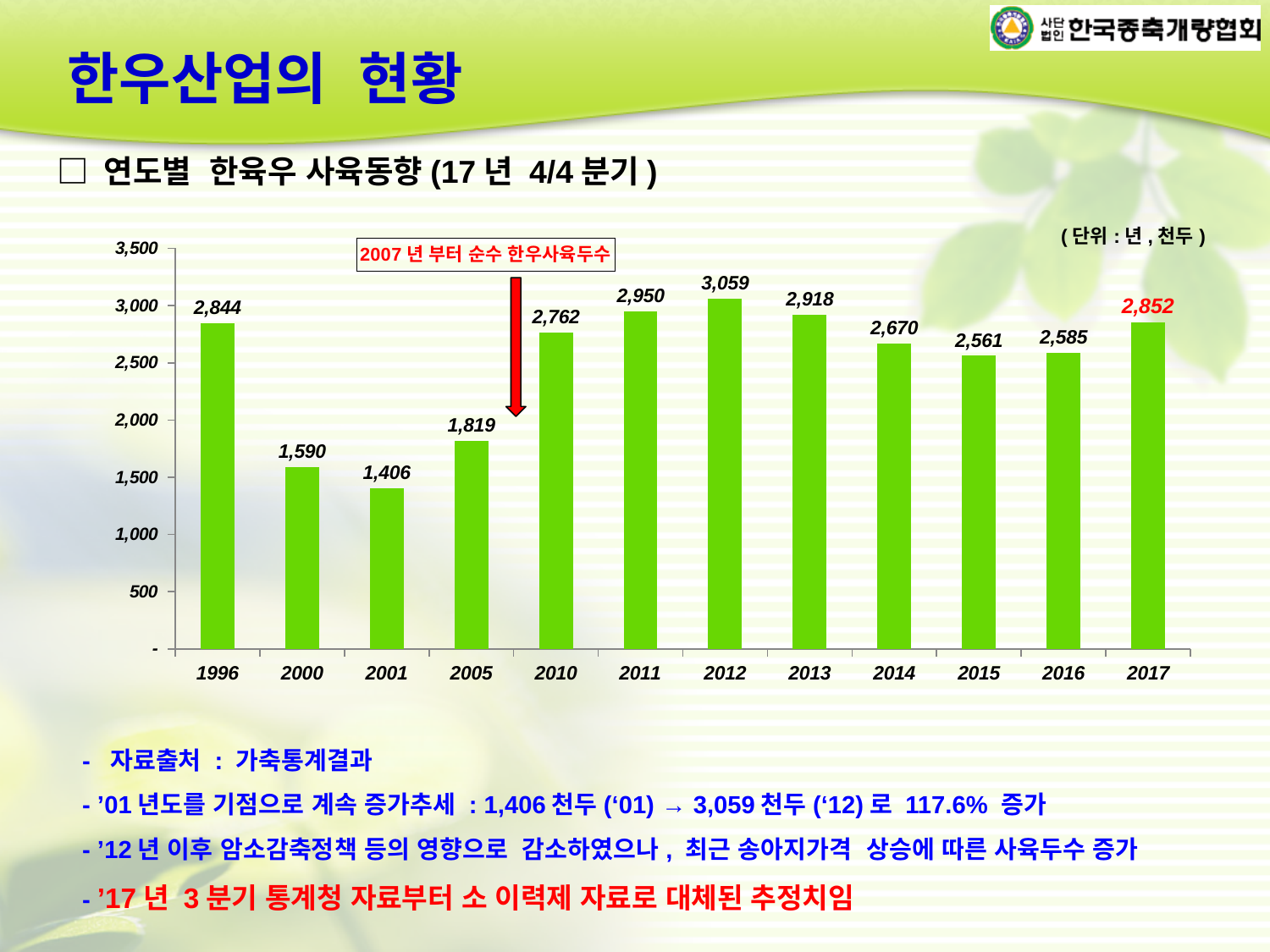

(천두)
(단위 : 년, 천두)
한우산업의  현황
□ 연도별  한육우 사육동향(17년 4/4분기)

### Chart: 2007년 부터 순수 한우사육두수

| Category | 두수 |
|---|---|
| 1996 | 2844.0 |
| 2000 | 1590.0 |
| 2001 | 1406.0 |
| 2005 | 1819.0 |
| 2010 | 2762.0 |
| 2011 | 2950.0 |
| 2012 | 3059.0 |
| 2013 | 2918.0 |
| 2014 | 2670.0 |
| 2015 | 2561.0 |
| 2016 | 2585.0 |
| 2017 | 2852.0 |
-  자료출처 : 가축통계결과
- ’01년도를 기점으로 계속 증가추세 : 1,406천두(‘01) → 3,059천두(‘12)로 117.6% 증가
- ’12년 이후 암소감축정책 등의 영향으로  감소하였으나, 최근 송아지가격  상승에 따른 사육두수 증가
- ’17년 3분기 통계청 자료부터 소 이력제 자료로 대체된 추정치임